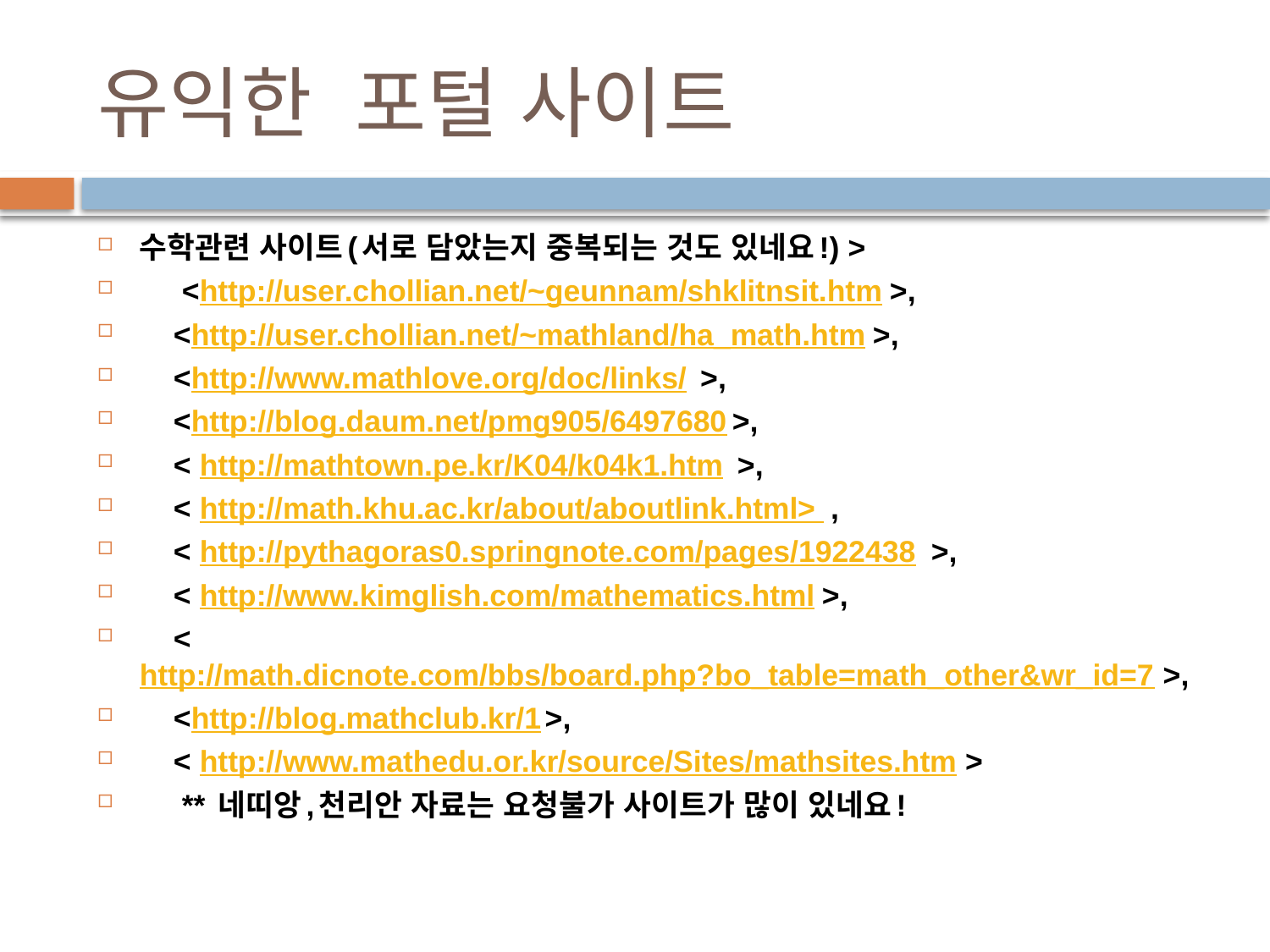

# 유익한  포털 사이트
수학관련 사이트(서로 담았는지 중복되는 것도 있네요!) >
     <http://user.chollian.net/~geunnam/shklitnsit.htm>,
    <http://user.chollian.net/~mathland/ha_math.htm>,
    <http://www.mathlove.org/doc/links/ >,
    <http://blog.daum.net/pmg905/6497680>,
    < http://mathtown.pe.kr/K04/k04k1.htm >,
    < http://math.khu.ac.kr/about/aboutlink.html> ,
    < http://pythagoras0.springnote.com/pages/1922438 >,
    < http://www.kimglish.com/mathematics.html>,
    <http://math.dicnote.com/bbs/board.php?bo_table=math_other&wr_id=7>,
    <http://blog.mathclub.kr/1>,
    < http://www.mathedu.or.kr/source/Sites/mathsites.htm>
     ** 네띠앙,천리안 자료는 요청불가 사이트가 많이 있네요!